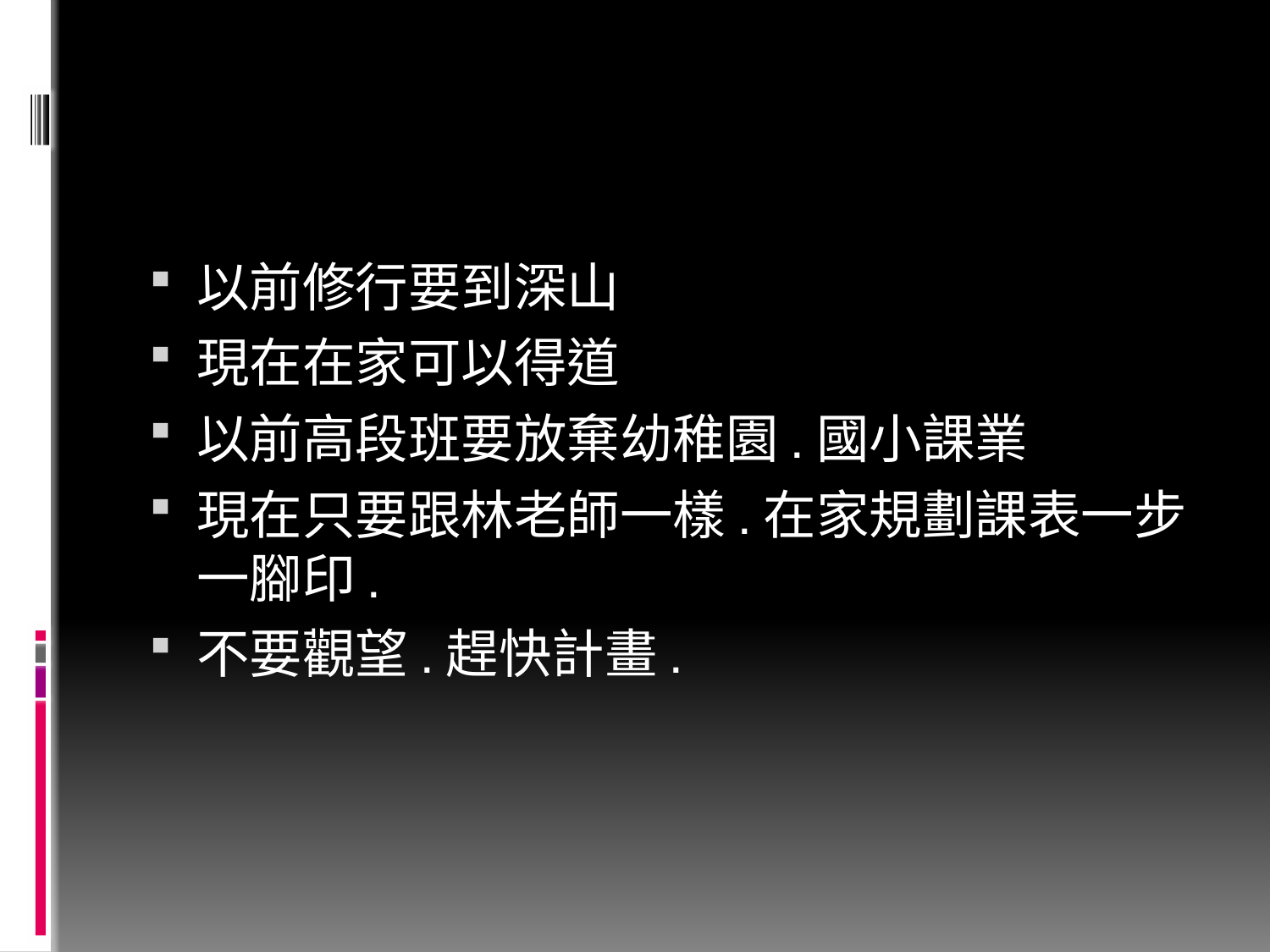

#
以前修行要到深山
現在在家可以得道
以前高段班要放棄幼稚園.國小課業
現在只要跟林老師一樣.在家規劃課表一步一腳印.
不要觀望.趕快計畫.